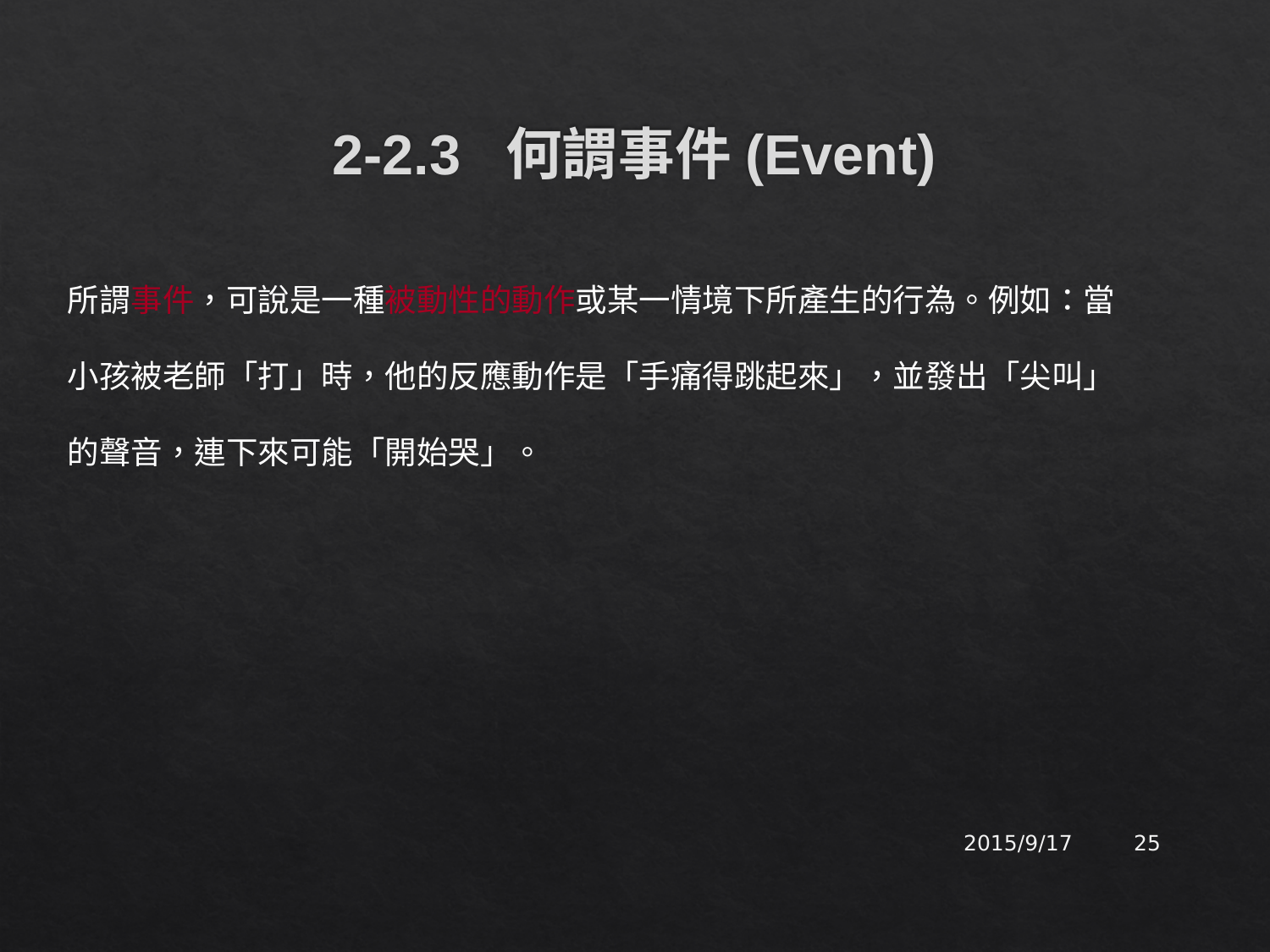

# 2-2.3  何謂事件(Event)
所謂事件，可說是一種被動性的動作或某一情境下所產生的行為。例如：當小孩被老師「打」時，他的反應動作是「手痛得跳起來」，並發出「尖叫」的聲音，連下來可能「開始哭」。
2015/9/17
25